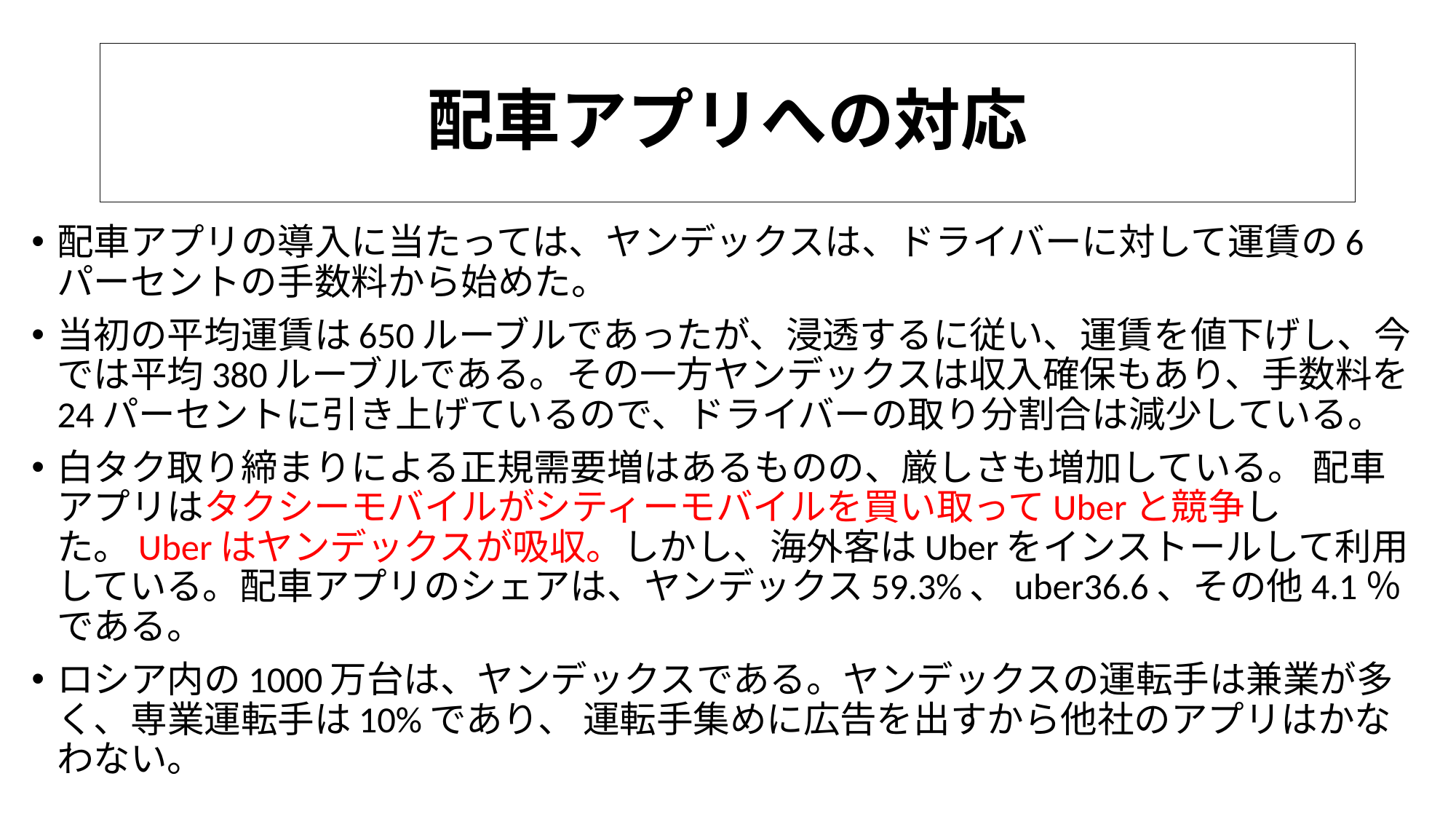

# 配車アプリへの対応
配車アプリの導入に当たっては、ヤンデックスは、ドライバーに対して運賃の6パーセントの手数料から始めた。
当初の平均運賃は650ルーブルであったが、浸透するに従い、運賃を値下げし、今では平均380ルーブルである。その一方ヤンデックスは収入確保もあり、手数料を24パーセントに引き上げているので、ドライバーの取り分割合は減少している。
白タク取り締まりによる正規需要増はあるものの、厳しさも増加している。 配車アプリはタクシーモバイルがシティーモバイルを買い取ってUberと競争した。Uberはヤンデックスが吸収。しかし、海外客はUberをインストールして利用している。配車アプリのシェアは、ヤンデックス59.3%、uber36.6、その他4.1％である。
ロシア内の1000万台は、ヤンデックスである。ヤンデックスの運転手は兼業が多く、専業運転手は10%であり、 運転手集めに広告を出すから他社のアプリはかなわない。